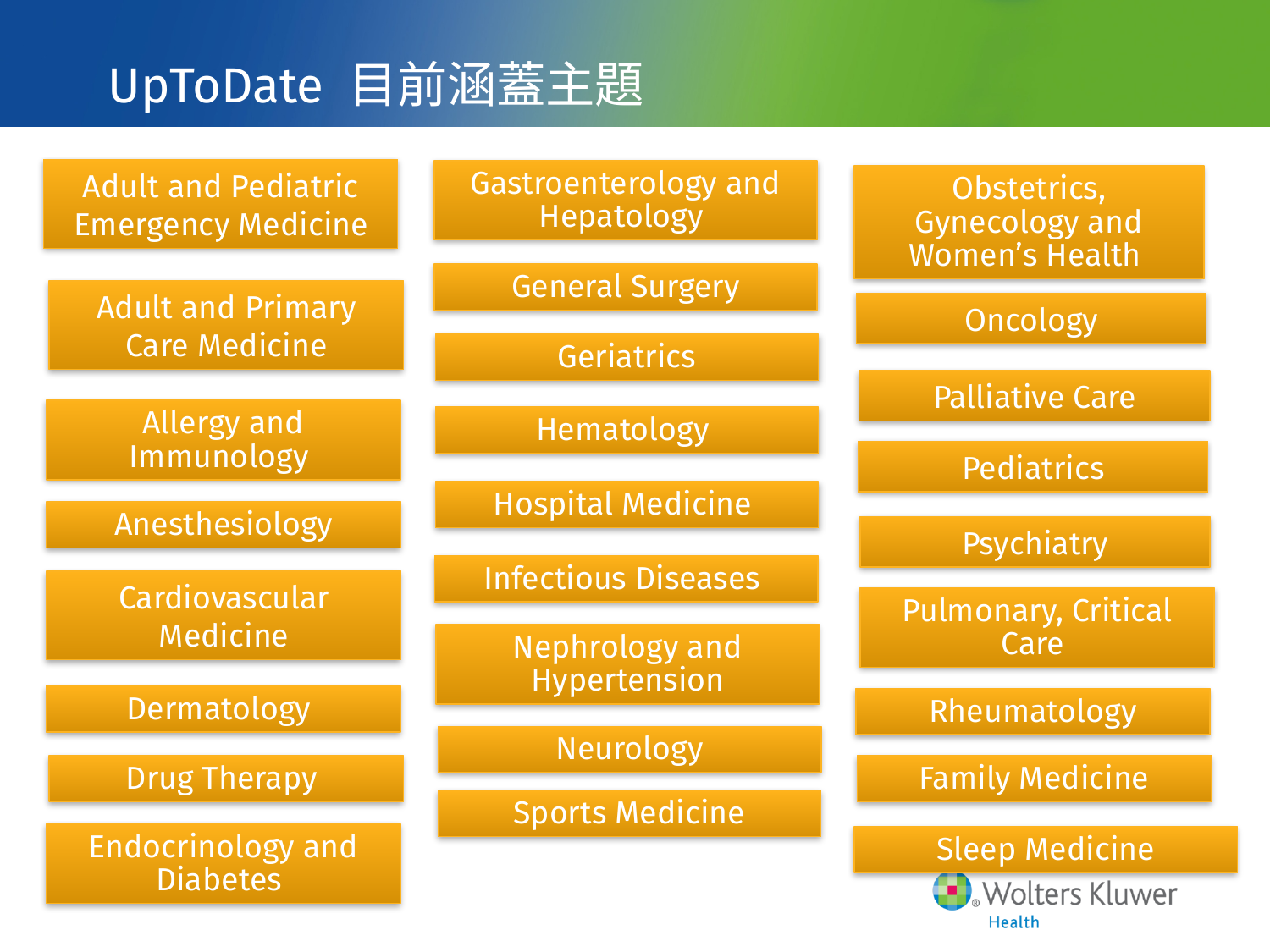

# UpToDate 目前涵蓋主題
Adult and Pediatric Emergency Medicine
Gastroenterology and Hepatology
Obstetrics, Gynecology and Women’s Health
General Surgery
Adult and Primary Care Medicine
Oncology
Geriatrics
Palliative Care
Allergy and Immunology
Hematology
Pediatrics
Hospital Medicine
Anesthesiology
Psychiatry
Infectious Diseases
Cardiovascular Medicine
Pulmonary, Critical Care
Nephrology and Hypertension
Dermatology
Rheumatology
Neurology
Drug Therapy
Family Medicine
Sports Medicine
Endocrinology and Diabetes
Sleep Medicine